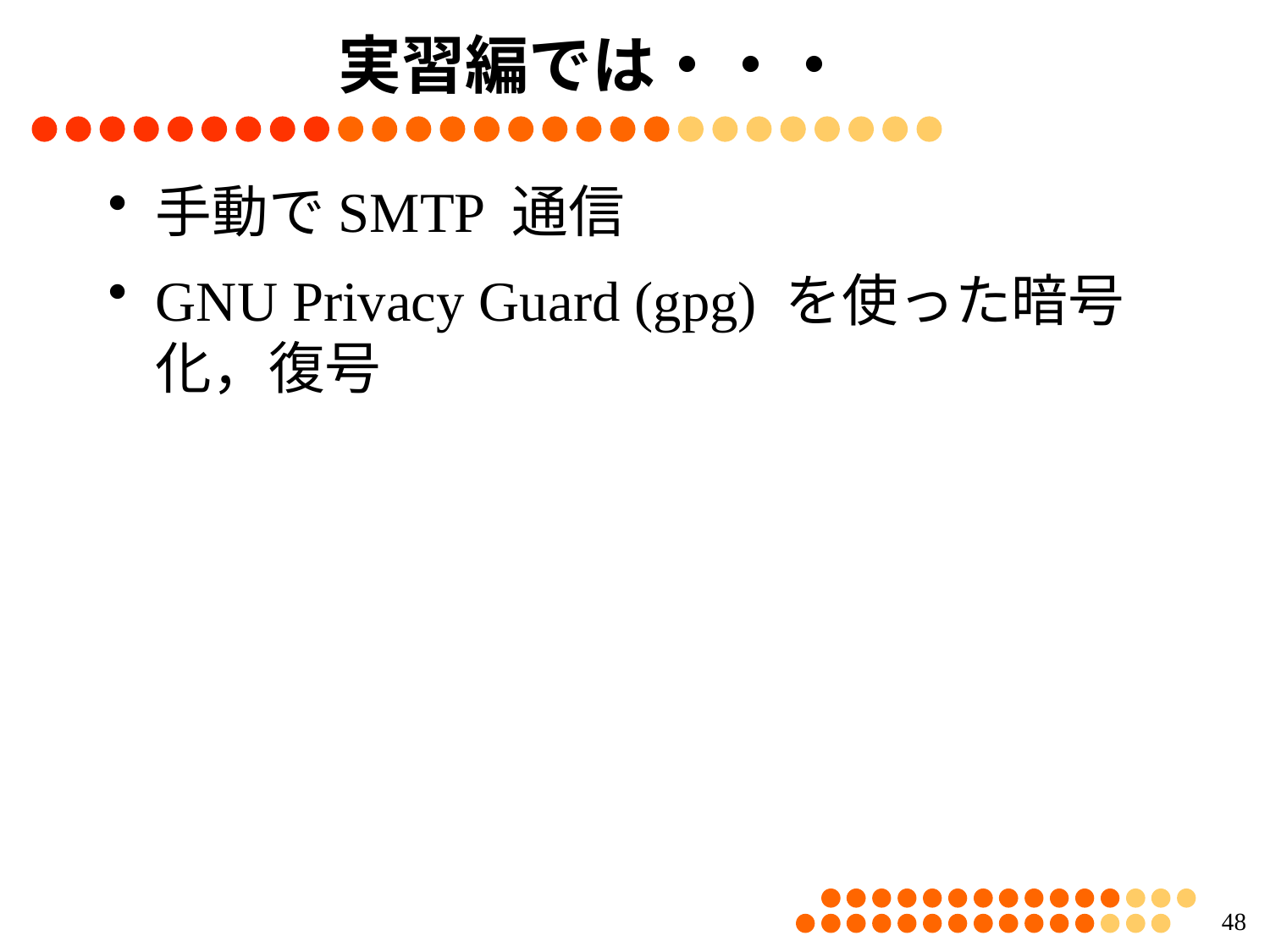

# 実習編では・・・
手動でSMTP 通信
GNU Privacy Guard (gpg) を使った暗号化，復号

48